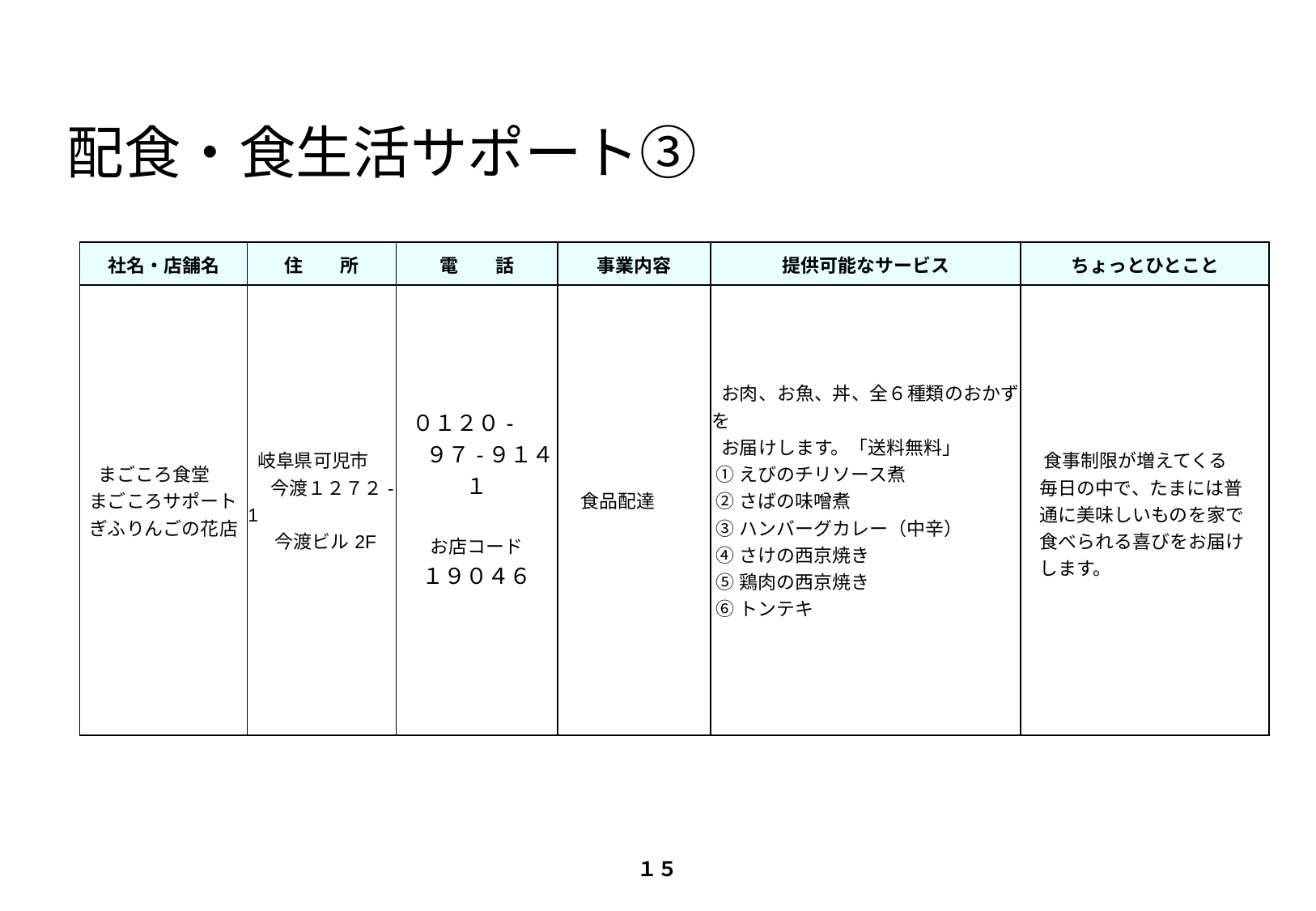

# 配食・食生活サポート③
| 社名・店舗名 | 住　　所 | 電　　話 | 事業内容 | 提供可能なサービス | ちょっとひとこと |
| --- | --- | --- | --- | --- | --- |
| まごころ食堂　 まごころサポート ぎふりんごの花店 | 岐阜県可児市 　 今渡１２７２-1　 　 今渡ビル2F | ０１２０- 　 ９７-９１４１ お店コード １９０４６ | 食品配達 | お肉、お魚、丼、全６種類のおかずを お届けします。「送料無料」 ①えびのチリソース煮 ②さばの味噌煮 ③ハンバーグカレー（中辛） ④さけの西京焼き ⑤鶏肉の西京焼き ⑥トンテキ | 食事制限が増えてくる 毎日の中で、たまには普 通に美味しいものを家で 食べられる喜びをお届け します。 |
１５